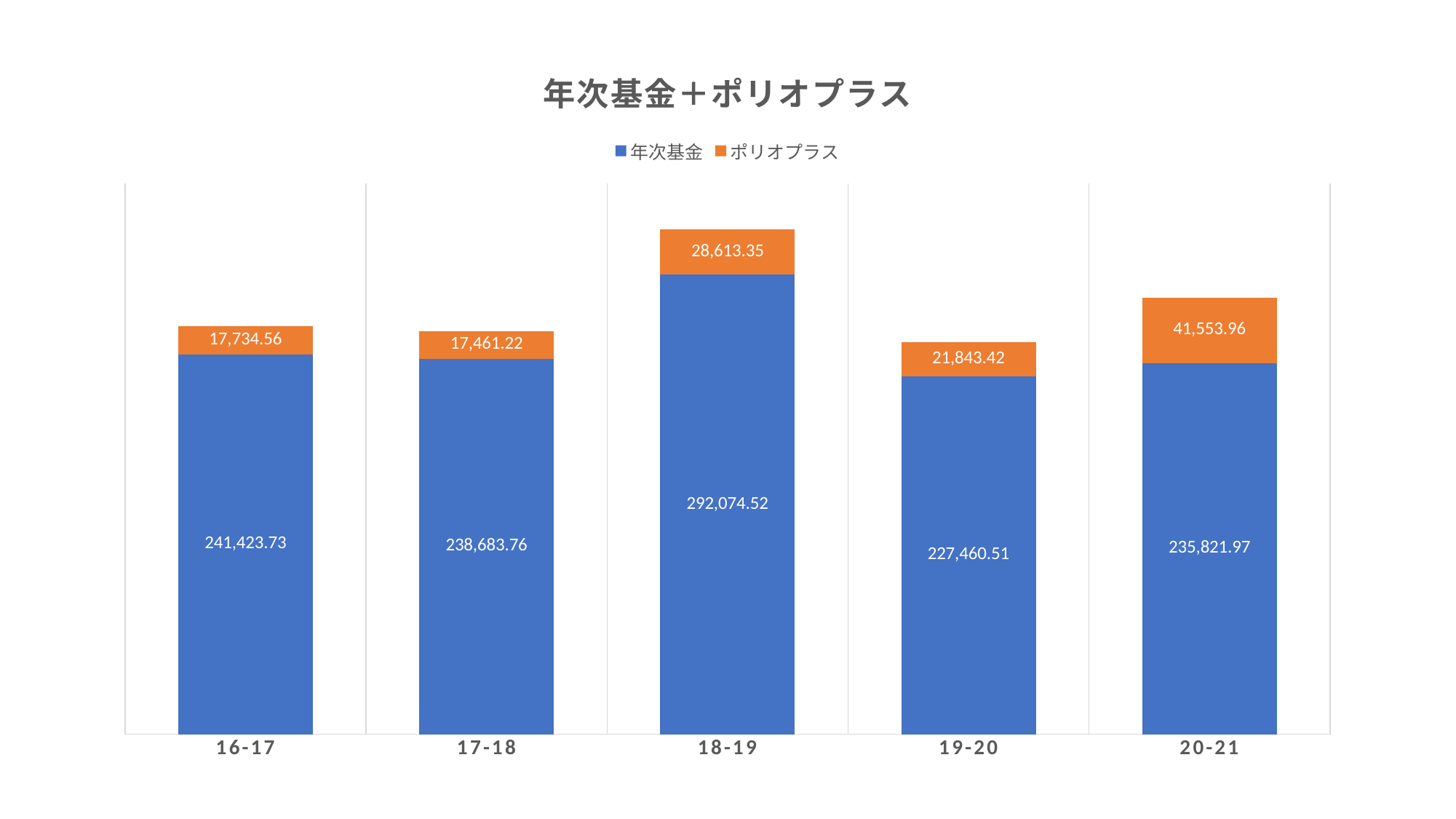

### Chart: 年次基金＋ポリオプラス

| Category | 年次基金 | ポリオプラス |
|---|---|---|
| 16-17 | 241423.73 | 17734.56 |
| 17-18 | 238683.76 | 17461.22 |
| 18-19 | 292074.52 | 28613.35 |
| 19-20 | 227460.51 | 21843.42 |
| 20-21 | 235821.97 | 41553.96 |